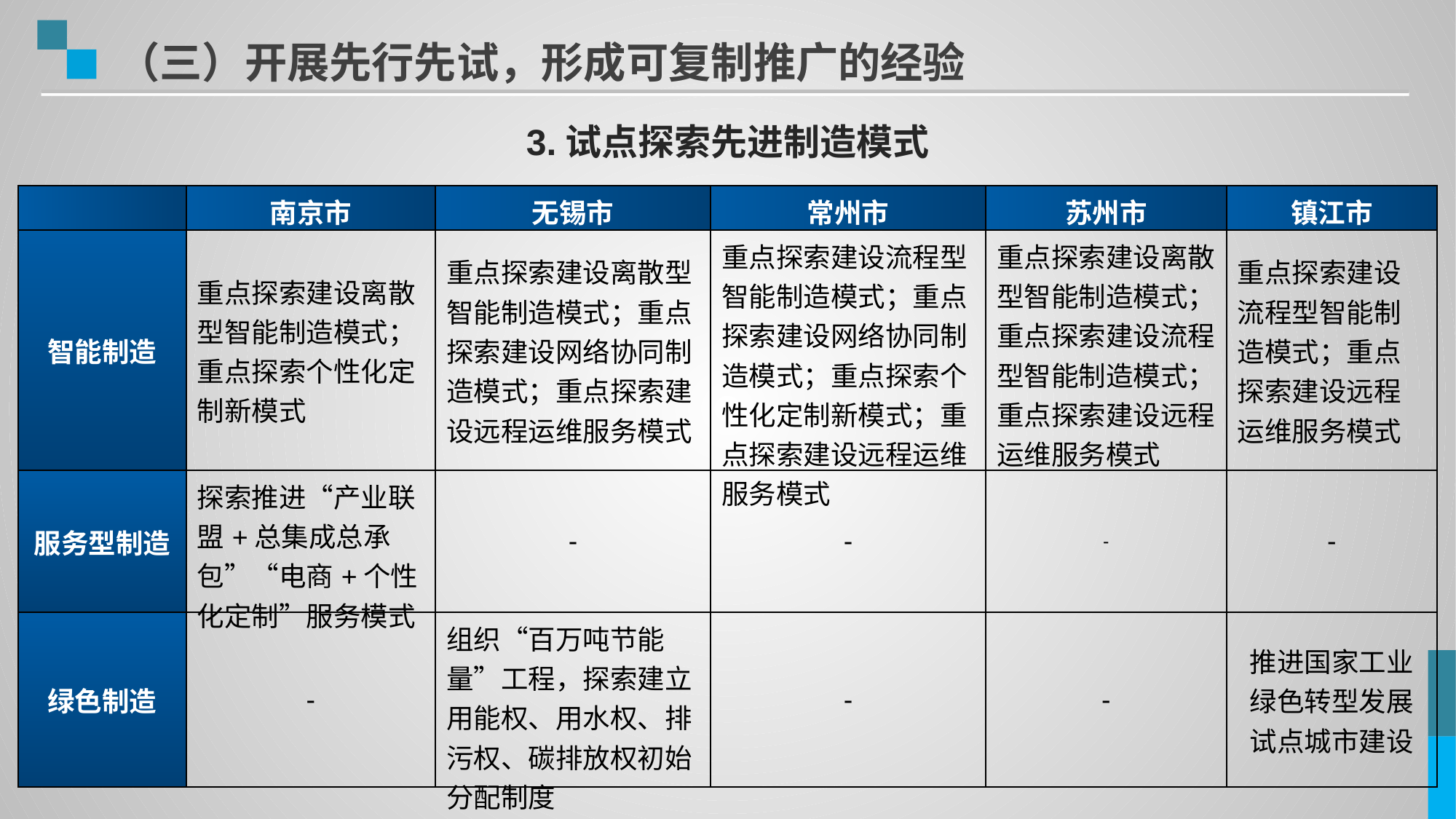

（三）开展先行先试，形成可复制推广的经验
3.试点探索先进制造模式
|  | 南京市 | 无锡市 | 常州市 | 苏州市 | 镇江市 |
| --- | --- | --- | --- | --- | --- |
| 智能制造 | 重点探索建设离散型智能制造模式；重点探索个性化定制新模式 | 重点探索建设离散型智能制造模式；重点探索建设网络协同制造模式；重点探索建设远程运维服务模式 | 重点探索建设流程型智能制造模式；重点探索建设网络协同制造模式；重点探索个性化定制新模式；重点探索建设远程运维服务模式 | 重点探索建设离散型智能制造模式；重点探索建设流程型智能制造模式；重点探索建设远程运维服务模式 | 重点探索建设流程型智能制造模式；重点探索建设远程运维服务模式 |
| 服务型制造 | 探索推进“产业联盟+总集成总承包”“电商+个性化定制”服务模式 | - | - | - | - |
| 绿色制造 | - | 组织“百万吨节能量”工程，探索建立用能权、用水权、排污权、碳排放权初始分配制度 | - | - | 推进国家工业绿色转型发展试点城市建设 |